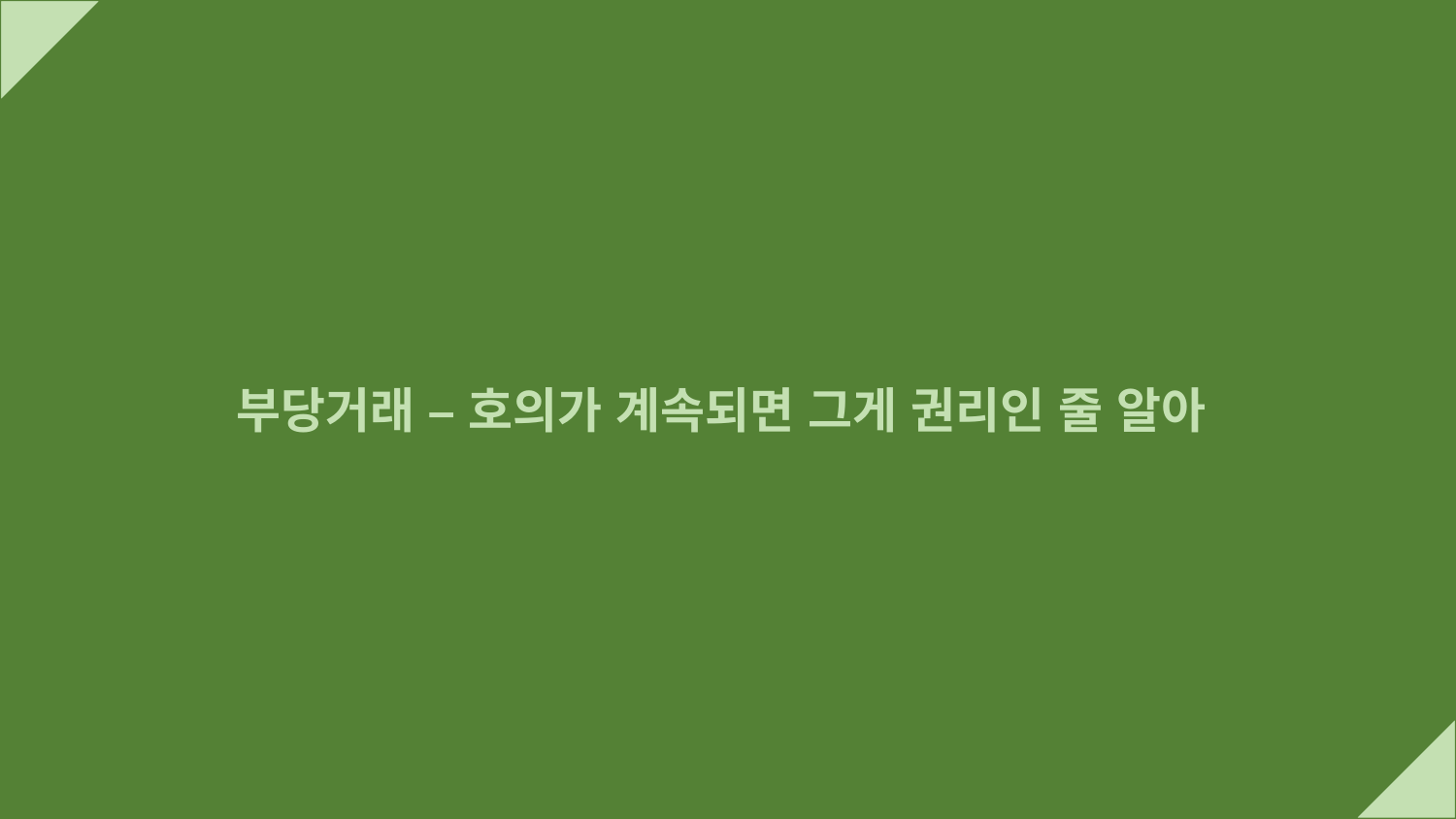

부당거래 – 호의가 계속되면 그게 권리인 줄 알아